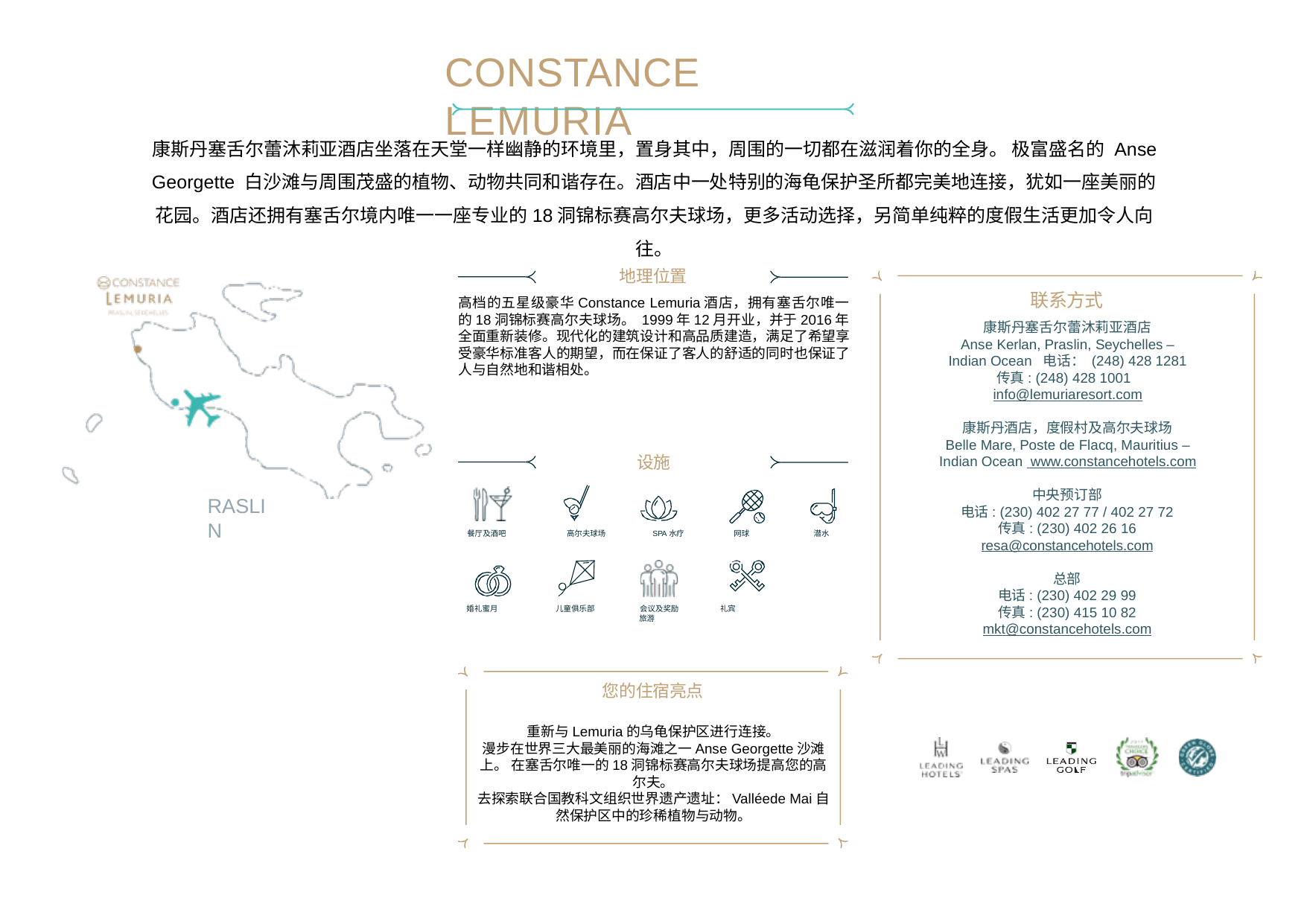

# CONSTANCE LEMURIA

康斯丹塞舌尔蕾沐莉亚酒店坐落在天堂一样幽静的环境里，置身其中，周围的一切都在滋润着你的全身。 极富盛名的 Anse Georgette 白沙滩与周围茂盛的植物、动物共同和谐存在。酒店中一处特别的海龟保护圣所都完美地连接，犹如一座美丽的花园。酒店还拥有塞舌尔境内唯一一座专业的18洞锦标赛高尔夫球场，更多活动选择，另简单纯粹的度假生活更加令人向往。

地理位置
高档的五星级豪华Constance Lemuria酒店，拥有塞舌尔唯一的18洞锦标赛高尔夫球场。 1999年12月开业，并于2016年全面重新装修。现代化的建筑设计和高品质建造，满足了希望享受豪华标准客人的期望，而在保证了客人的舒适的同时也保证了人与自然地和谐相处。

联系方式
康斯丹塞舌尔蕾沐莉亚酒店
Anse Kerlan, Praslin, Seychelles – Indian Ocean  电话： (248) 428 1281
传真: (248) 428 1001  info@lemuriaresort.com

康斯丹酒店，度假村及高尔夫球场
Belle Mare, Poste de Flacq, Mauritius – Indian Ocean  www.constancehotels.com
设施

中央预订部
电话: (230) 402 27 77 / 402 27 72
传真: (230) 402 26 16
resa@constancehotels.com

餐厅及酒吧

SPA水疗
网球
潜水
高尔夫球场

婚礼蜜月
儿童俱乐部
会议及奖励旅游
礼宾
RASLIN
总部
电话: (230) 402 29 99
传真: (230) 415 10 82
mkt@constancehotels.com

您的住宿亮点

重新与Lemuria的乌龟保护区进行连接。
漫步在世界三大最美丽的海滩之一Anse Georgette沙滩上。 在塞舌尔唯一的18洞锦标赛高尔夫球场提高您的高尔夫。
去探索联合国教科文组织世界遗产遗址：Valléede Mai自然保护区中的珍稀植物与动物。